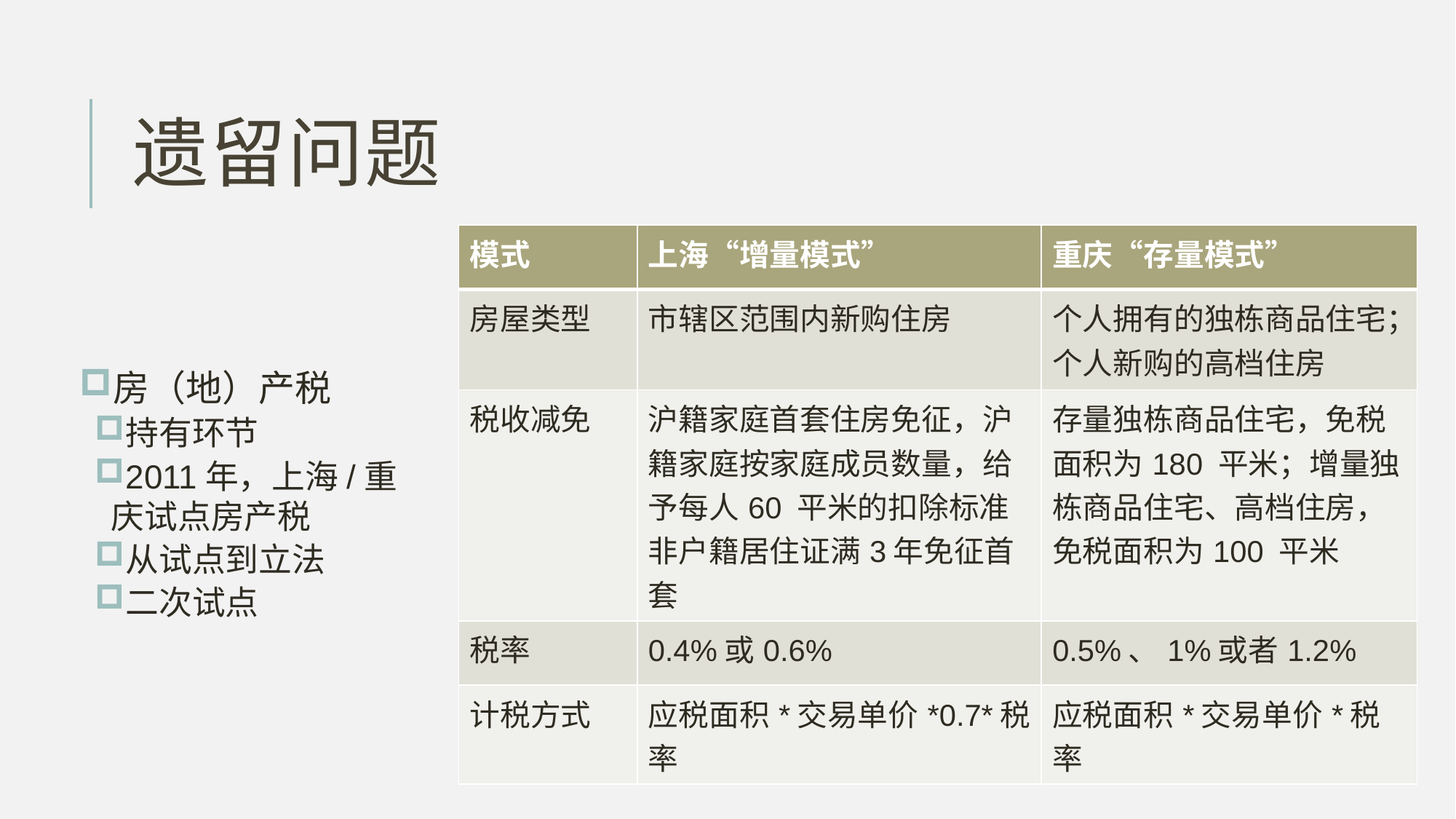

# 遗留问题
房（地）产税
持有环节
2011年，上海/重庆试点房产税
从试点到立法
二次试点
| 模式 | 上海“增量模式” | 重庆“存量模式” |
| --- | --- | --- |
| 房屋类型 | 市辖区范围内新购住房 | 个人拥有的独栋商品住宅；个人新购的高档住房 |
| 税收减免 | 沪籍家庭首套住房免征，沪籍家庭按家庭成员数量，给予每人60 平米的扣除标准 非户籍居住证满3年免征首套 | 存量独栋商品住宅，免税面积为180 平米；增量独栋商品住宅、高档住房，免税面积为100 平米 |
| 税率 | 0.4%或0.6% | 0.5%、1%或者1.2% |
| 计税方式 | 应税面积\*交易单价\*0.7\*税率 | 应税面积\*交易单价\*税率 |